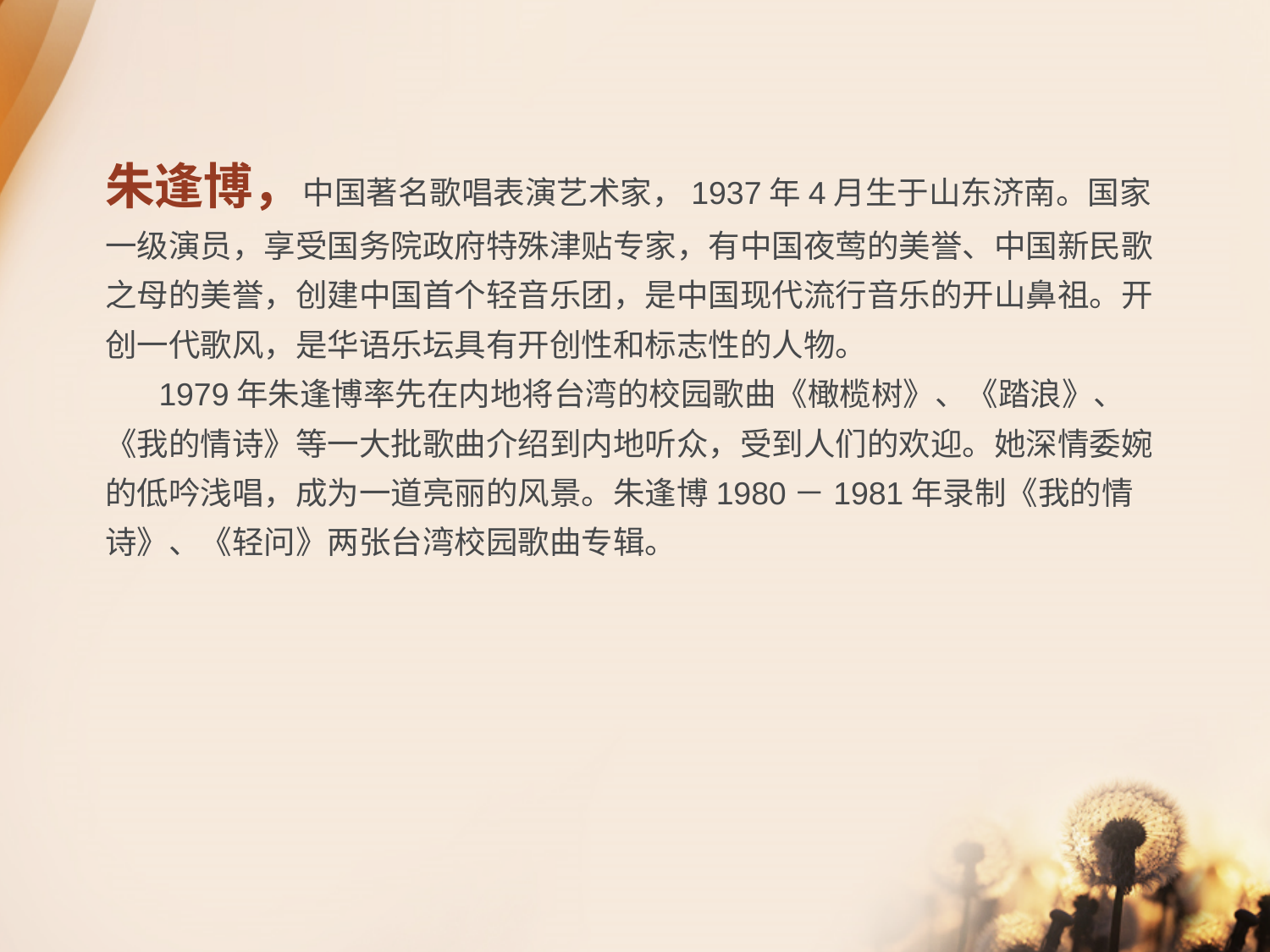

朱逢博，中国著名歌唱表演艺术家，1937年4月生于山东济南。国家一级演员，享受国务院政府特殊津贴专家，有中国夜莺的美誉、中国新民歌之母的美誉，创建中国首个轻音乐团，是中国现代流行音乐的开山鼻祖。开创一代歌风，是华语乐坛具有开创性和标志性的人物。
      1979年朱逢博率先在内地将台湾的校园歌曲《橄榄树》、《踏浪》、《我的情诗》等一大批歌曲介绍到内地听众，受到人们的欢迎。她深情委婉的低吟浅唱，成为一道亮丽的风景。朱逢博1980－1981年录制《我的情诗》、《轻问》两张台湾校园歌曲专辑。